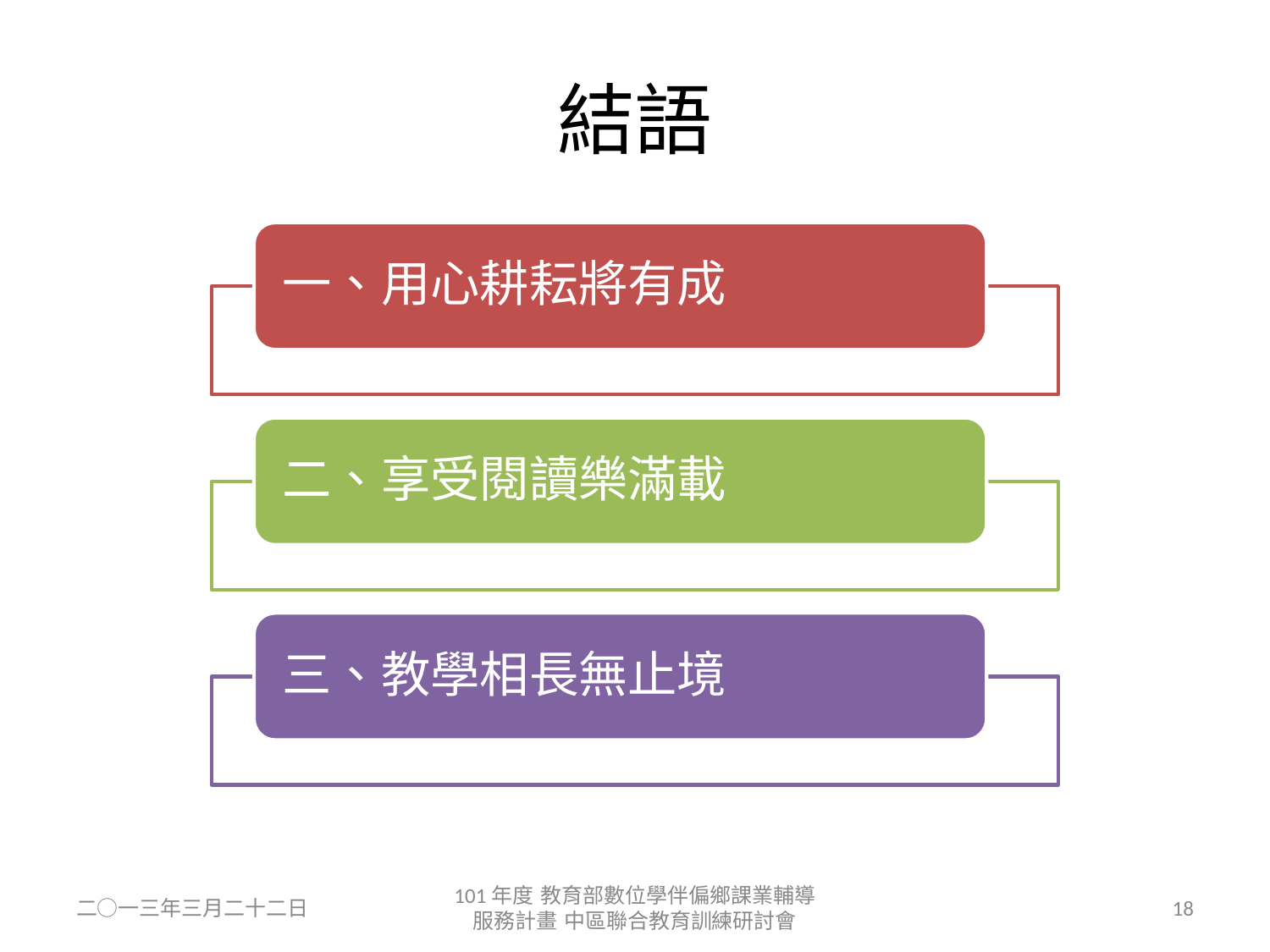

# 結語
一、用心耕耘將有成

二、享受閱讀樂滿載

三、教學相長無止境

二○一三年三月二十二日
101年度 教育部數位學伴偏鄉課業輔導服務計畫 中區聯合教育訓練研討會
18